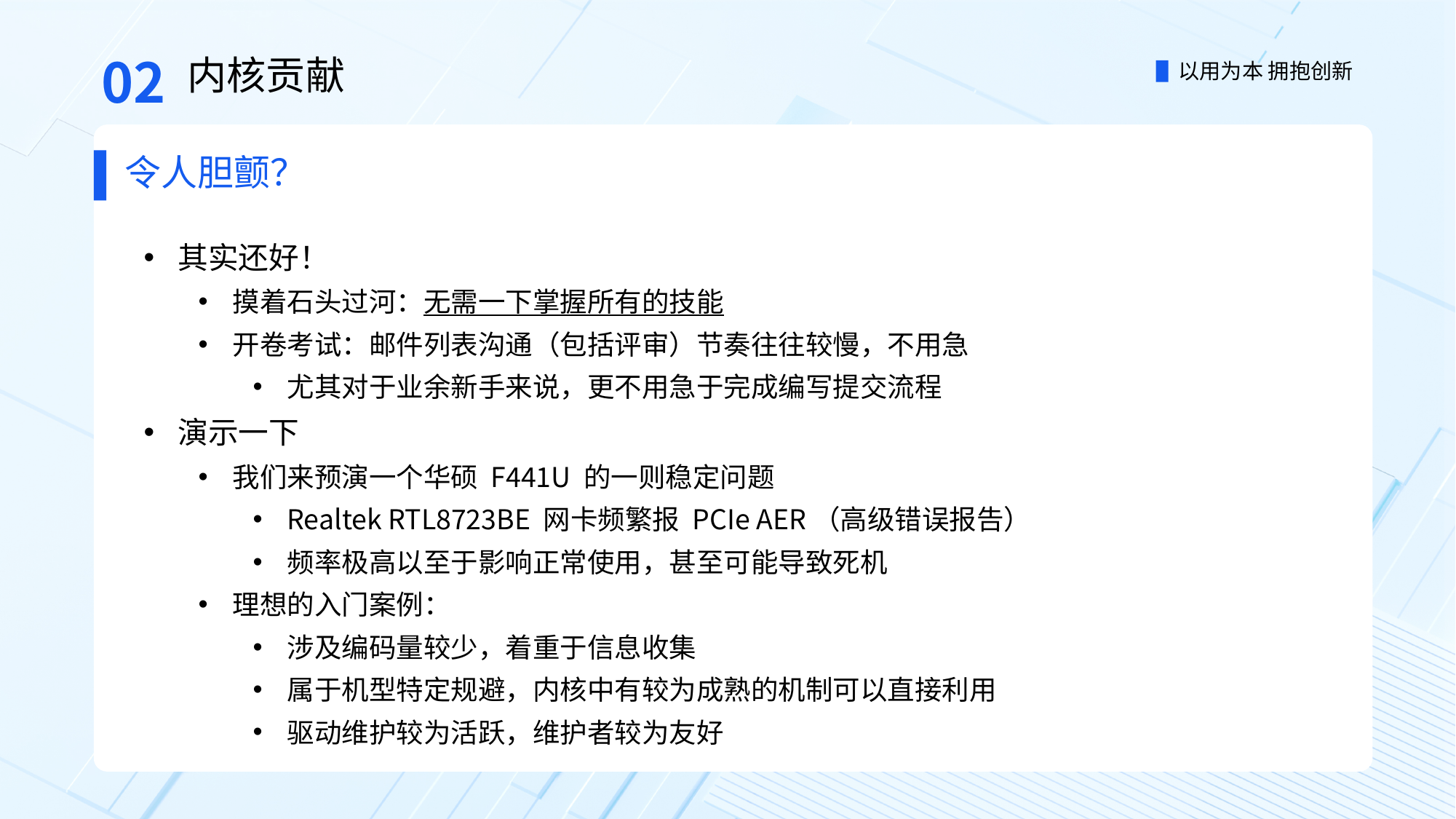

02
内核贡献
令人胆颤？
其实还好！
摸着石头过河：无需一下掌握所有的技能
开卷考试：邮件列表沟通（包括评审）节奏往往较慢，不用急
尤其对于业余新手来说，更不用急于完成编写提交流程
演示一下
我们来预演一个华硕 F441U 的一则稳定问题
Realtek RTL8723BE 网卡频繁报 PCIe AER（高级错误报告）
频率极高以至于影响正常使用，甚至可能导致死机
理想的入门案例：
涉及编码量较少，着重于信息收集
属于机型特定规避，内核中有较为成熟的机制可以直接利用
驱动维护较为活跃，维护者较为友好